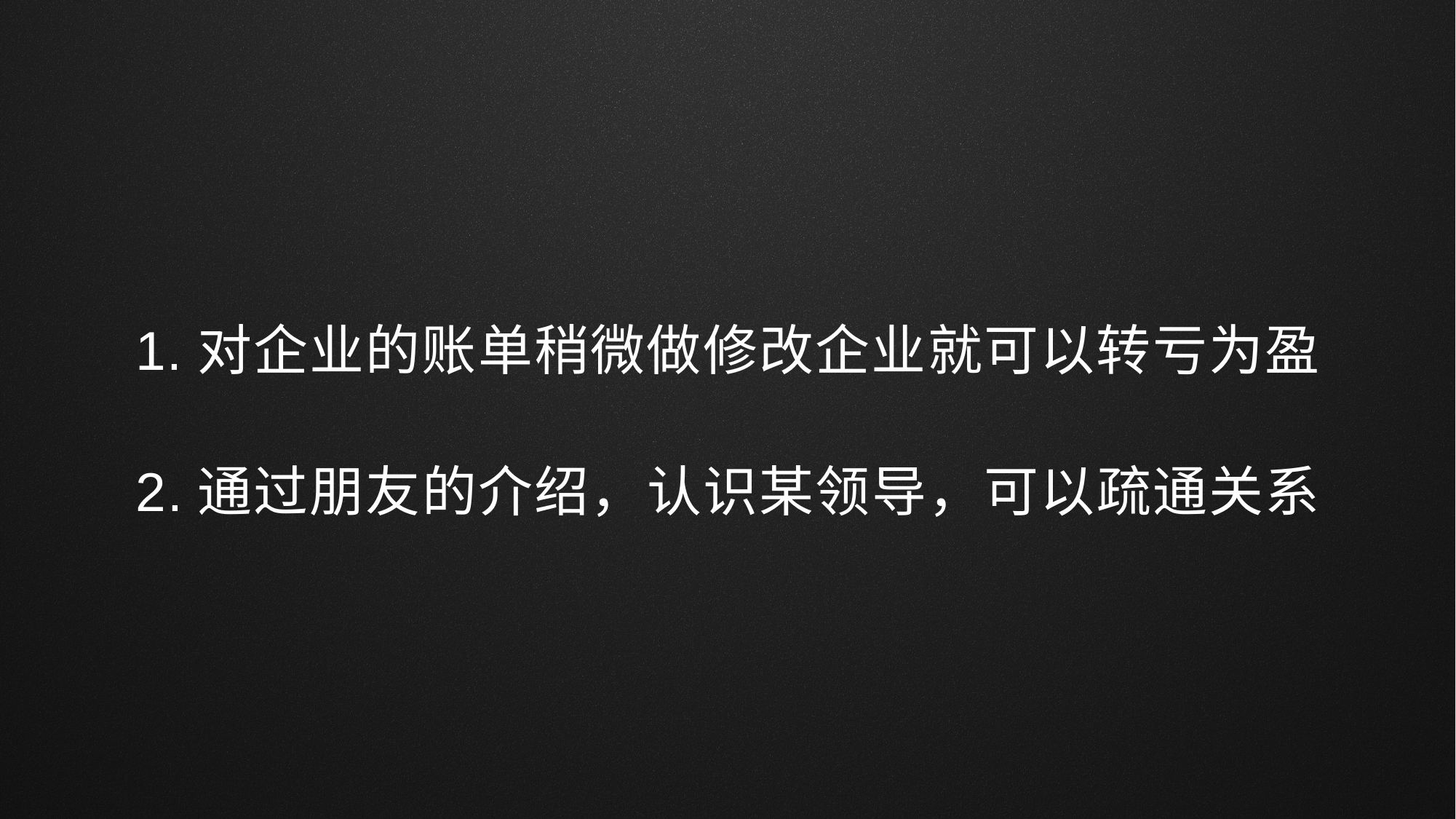

1.对企业的账单稍微做修改企业就可以转亏为盈
2.通过朋友的介绍，认识某领导，可以疏通关系